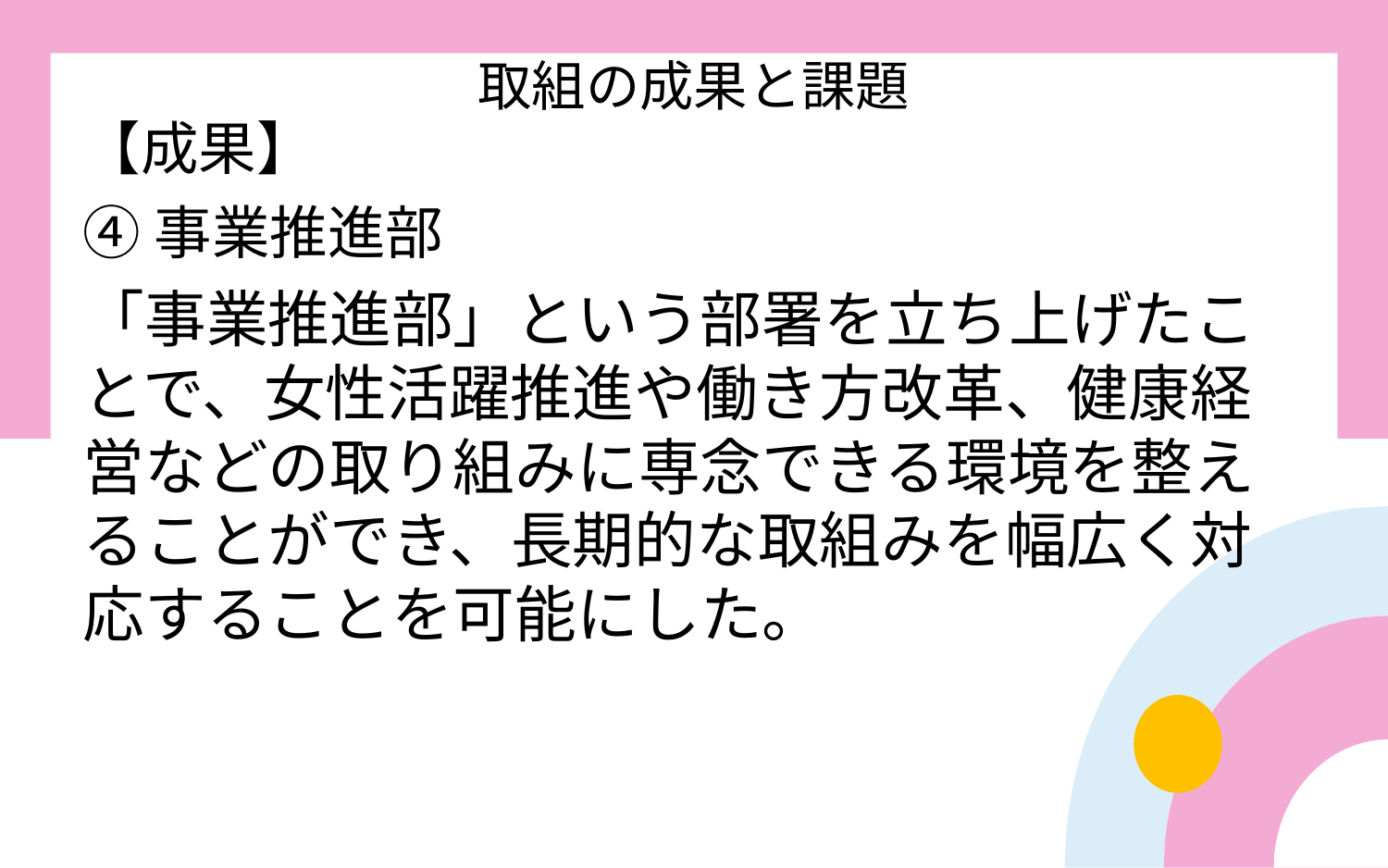

# 取組の成果と課題
【成果】
④事業推進部
「事業推進部」という部署を立ち上げたことで、女性活躍推進や働き方改革、健康経営などの取り組みに専念できる環境を整えることができ、長期的な取組みを幅広く対応することを可能にした。